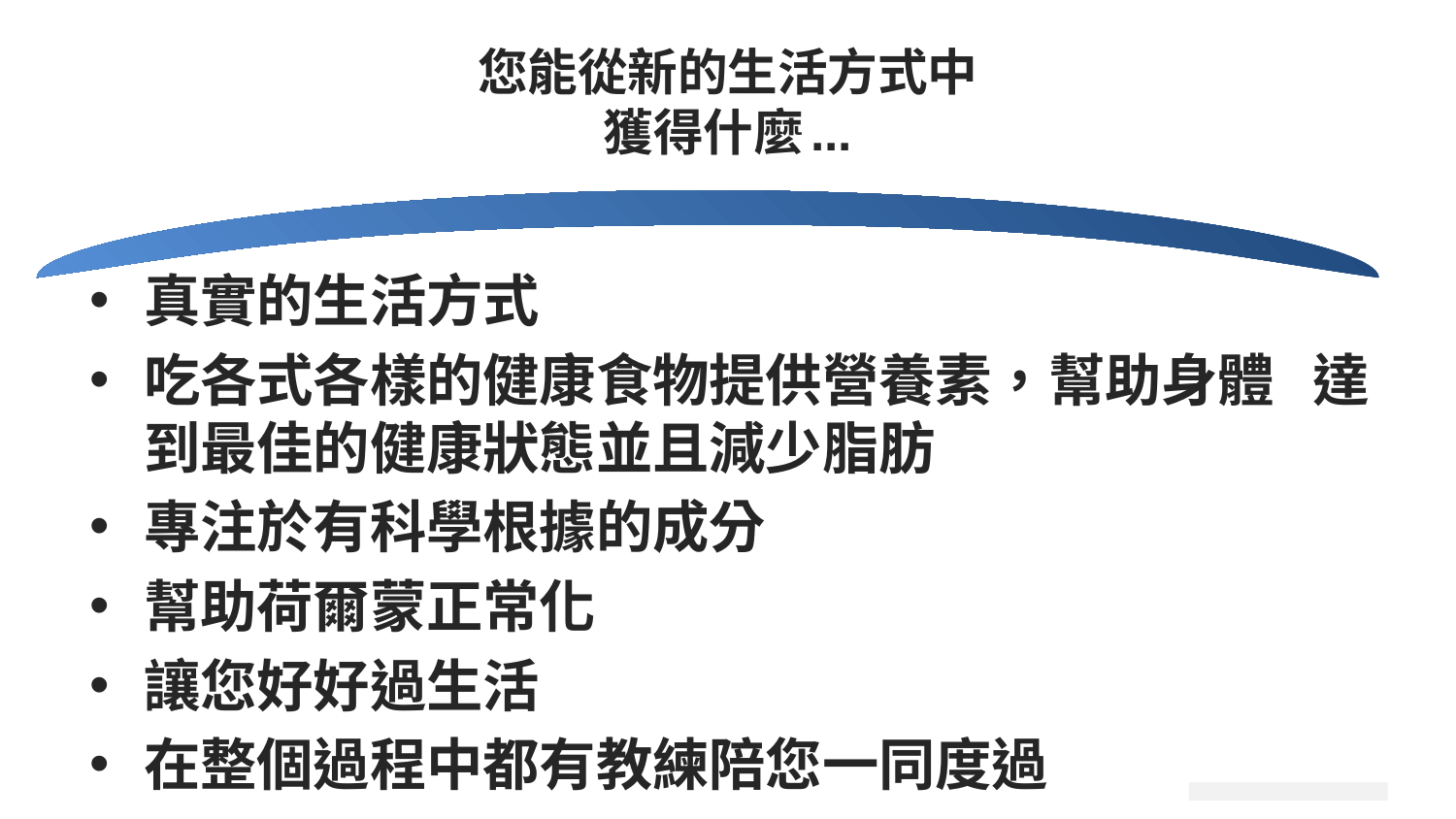

# 您能從新的生活方式中 獲得什麼...
真實的生活方式
吃各式各樣的健康食物提供營養素，幫助身體   達到最佳的健康狀態並且減少脂肪
專注於有科學根據的成分
幫助荷爾蒙正常化
讓您好好過生活
在整個過程中都有教練陪您一同度過